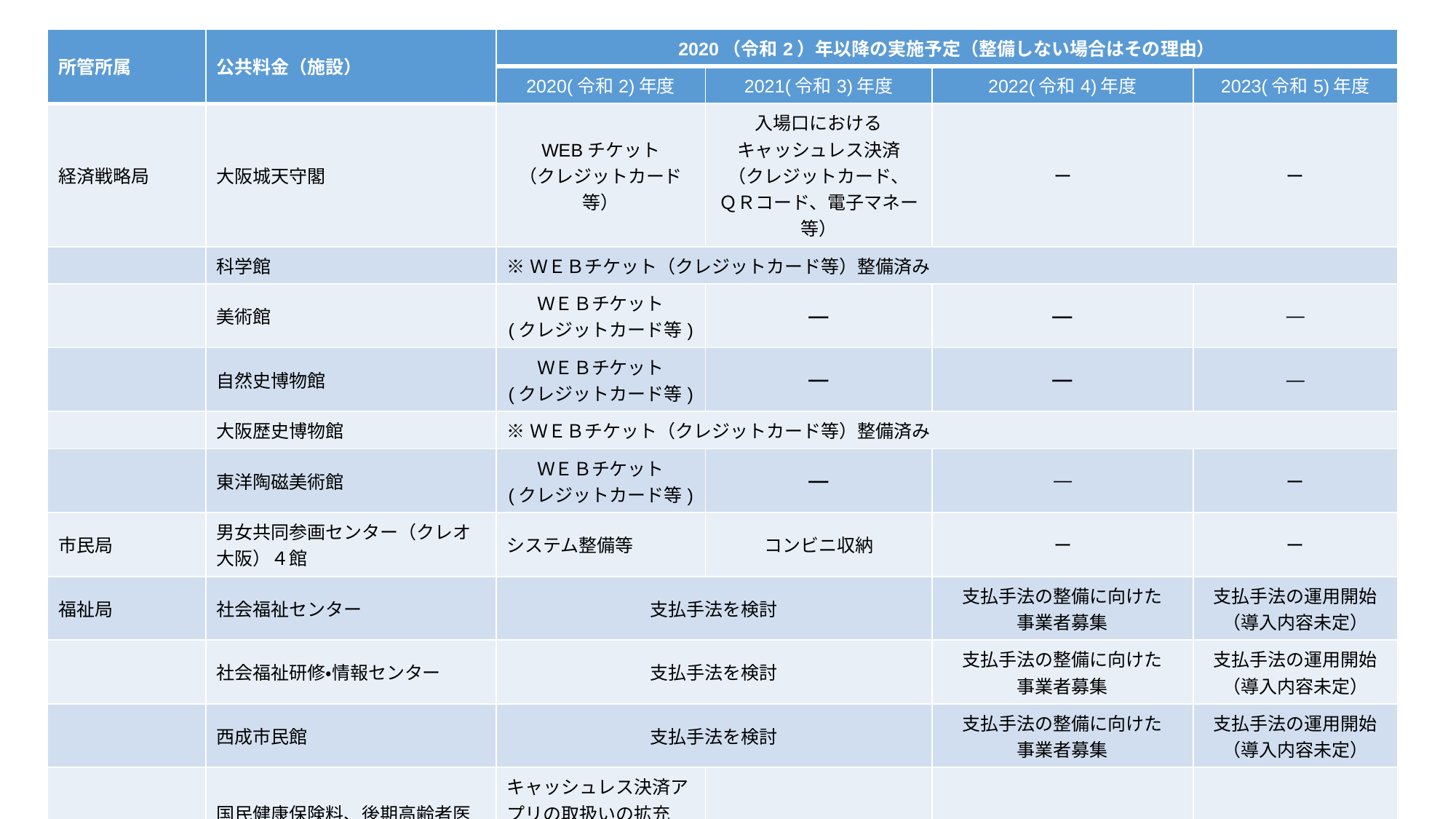

| 所管所属 | 公共料金（施設） | 2020（令和2）年以降の実施予定（整備しない場合はその理由） |  |  |  |
| --- | --- | --- | --- | --- | --- |
|  |  | 2020(令和2)年度 | 2021(令和3)年度 | 2022(令和4)年度 | 2023(令和5)年度 |
| 経済戦略局 | 大阪城天守閣 | WEBチケット （クレジットカード等） | 入場口における キャッシュレス決済 （クレジットカード、 ＱＲコード、電子マネー等） | ー | ー |
|  | 科学館 | ※ＷＥＢチケット（クレジットカード等）整備済み |  |  |  |
|  | 美術館 | ＷＥＢチケット (クレジットカード等) | － | － | ― |
|  | 自然史博物館 | ＷＥＢチケット (クレジットカード等) | － | － | ― |
|  | 大阪歴史博物館 | ※ＷＥＢチケット（クレジットカード等）整備済み |  |  |  |
|  | 東洋陶磁美術館 | ＷＥＢチケット (クレジットカード等) | － | ― | ー |
| 市民局 | 男女共同参画センター（クレオ大阪）４館 | システム整備等 | コンビニ収納 | ー | ー |
| 福祉局 | 社会福祉センター | 支払手法を検討 |  | 支払手法の整備に向けた 事業者募集 | 支払手法の運用開始 （導入内容未定） |
|  | 社会福祉研修・情報センター | 支払手法を検討 |  | 支払手法の整備に向けた 事業者募集 | 支払手法の運用開始 （導入内容未定） |
|  | 西成市民館 | 支払手法を検討 |  | 支払手法の整備に向けた 事業者募集 | 支払手法の運用開始 （導入内容未定） |
|  | 国民健康保険料、後期高齢者医療保険料、介護保険料 | キャッシュレス決済アプリの取扱いの拡充 ※コンビニ収納等整備済み | ー | ー | － |
2